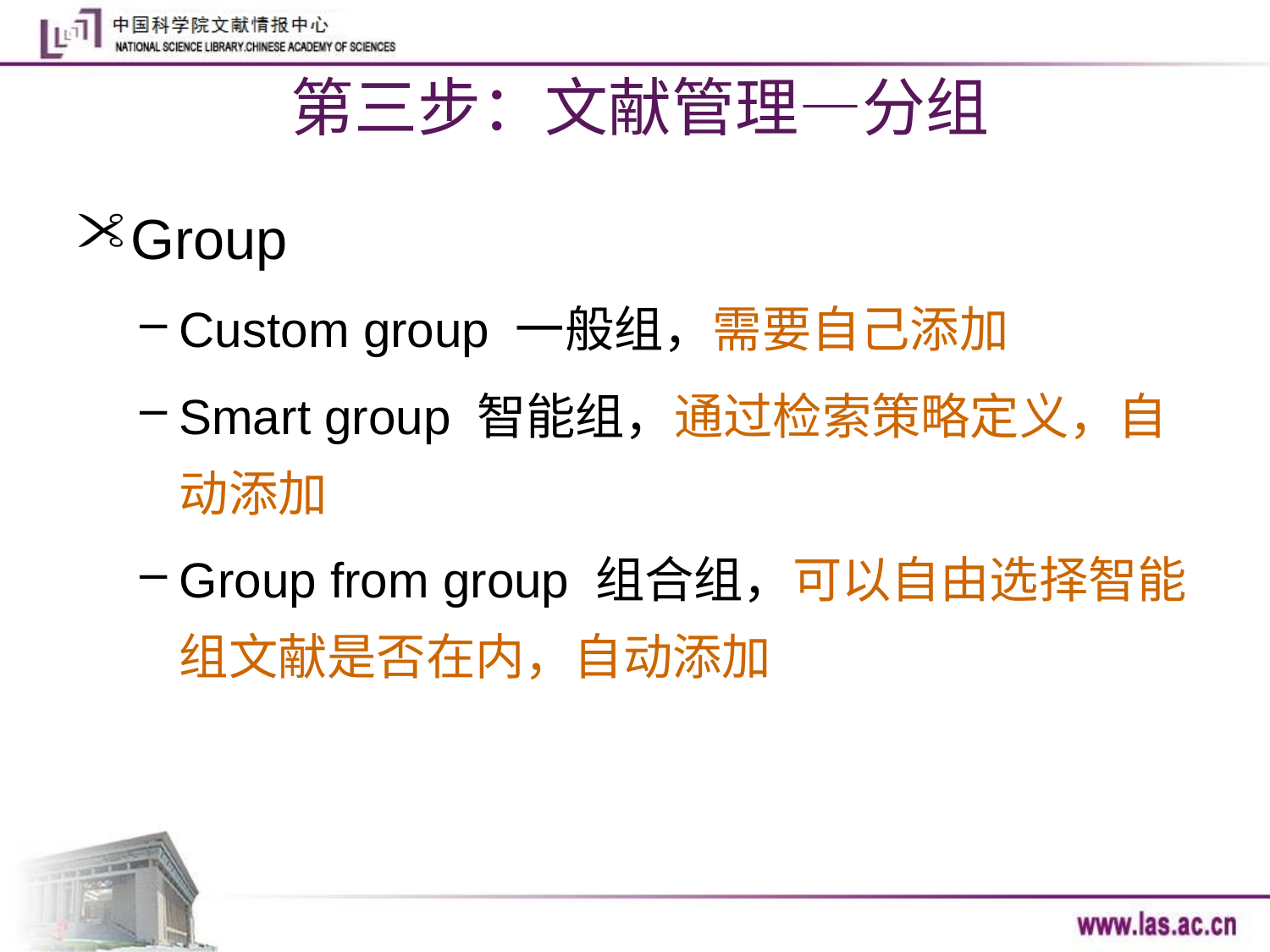

# 第三步：文献管理—分组
Group
Custom group 一般组，需要自己添加
Smart group 智能组，通过检索策略定义，自动添加
Group from group 组合组，可以自由选择智能组文献是否在内，自动添加